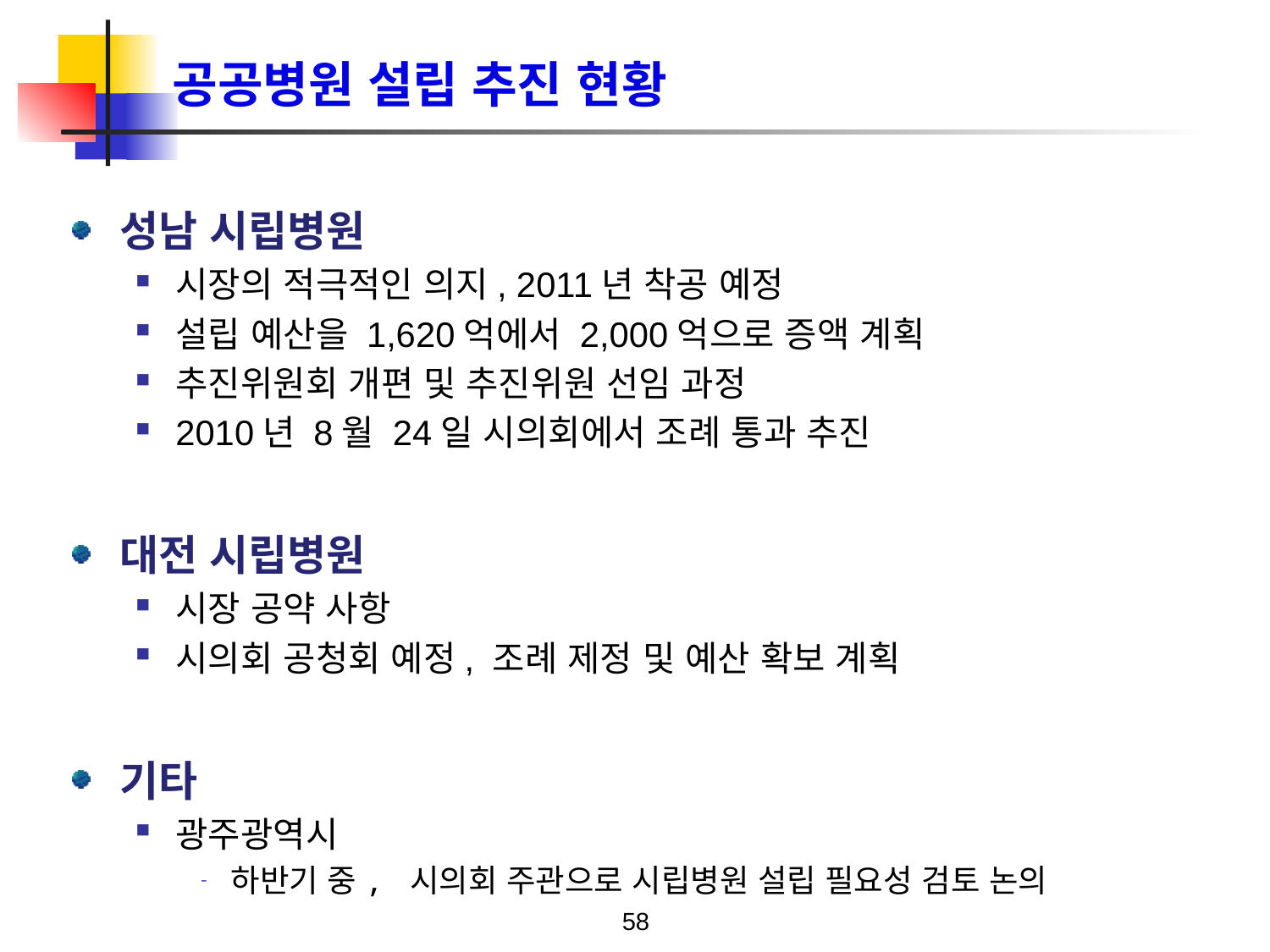

# 공공병원 설립 추진 현황
성남 시립병원
시장의 적극적인 의지, 2011년 착공 예정
설립 예산을 1,620억에서 2,000억으로 증액 계획
추진위원회 개편 및 추진위원 선임 과정
2010년 8월 24일 시의회에서 조례 통과 추진

대전 시립병원
시장 공약 사항
시의회 공청회 예정, 조례 제정 및 예산 확보 계획

기타
광주광역시
하반기 중, 시의회 주관으로 시립병원 설립 필요성 검토 논의
58